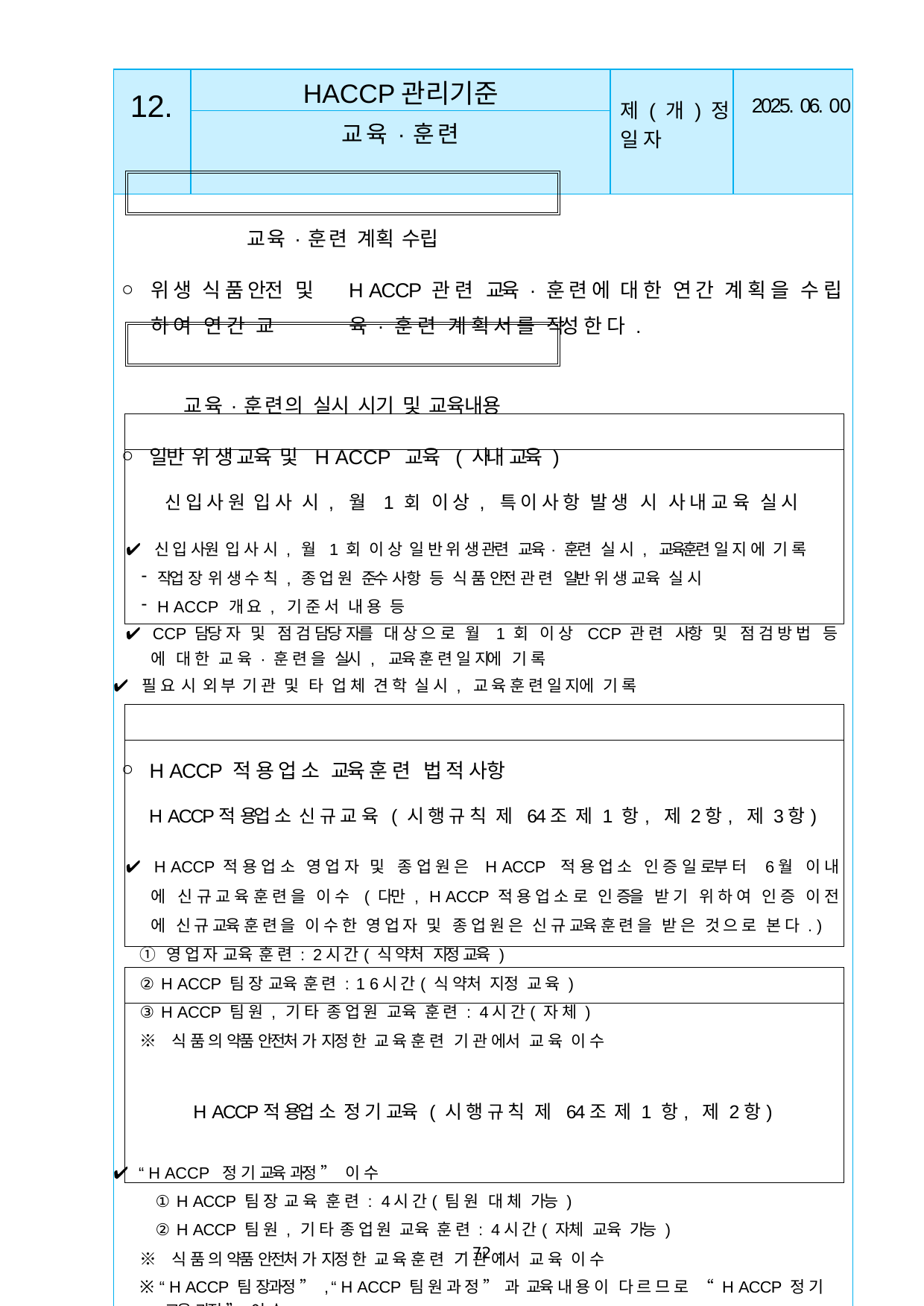

| 12. | HACCP관리기준 | 제 ( 개 ) 정 일 자 | 2025. 06. 00 |
| --- | --- | --- | --- |
|  | 교육·훈련 |  |  |
| 교육·훈련 계획 수립 위 생 식 품 안전 및 H ACCP 관 련 교육 · 훈 련 에 대 한 연 간 계 획 을 수 립 하 여 연 간 교 육 · 훈 련 계 획 서 를 작성 한 다 . 교육·훈련의 실시 시기 및 교육내용 일반 위 생 교육 및 H ACCP 교육 ( 사내 교육 ) 신 입 사 원 입 사 시 , 월 1 회 이 상 , 특 이 사 항 발 생 시 사 내 교 육 실 시 ✔ 신 입 사원 입 사 시 , 월 1 회 이 상 일 반 위 생 관련 교육· 훈련 실 시 , 교육훈련 일 지 에 기 록 작업 장 위 생 수 칙 , 종 업 원 준수 사항 등 식 품 안전 관 련 일반 위 생 교육 실 시 H ACCP 개 요 , 기 준 서 내 용 등 ✔ CCP 담당 자 및 점 검 담당 자를 대 상 으 로 월 1 회 이 상 CCP 관 련 사항 및 점 검 방 법 등 에 대 한 교 육 · 훈 련 을 실시 , 교육 훈 련 일 지에 기 록 ✔ 필 요 시 외 부 기 관 및 타 업 체 견 학 실 시 , 교 육 훈 련 일 지에 기 록 H ACCP 적 용 업 소 교육 훈 련 법 적 사항 H ACCP적 용업 소 신 규 교 육 ( 시 행 규 칙 제 64조 제 1 항, 제 2항, 제 3항) ✔ H ACCP 적 용 업 소 영 업 자 및 종 업 원 은 H ACCP 적 용 업 소 인 증 일 로부 터 6월 이 내 에 신 규 교 육 훈 련 을 이 수 ( 다만 , H ACCP 적 용 업 소 로 인 증을 받 기 위 하 여 인 증 이 전 에 신 규 교육 훈 련 을 이 수 한 영 업 자 및 종 업 원 은 신 규 교육 훈 련 을 받 은 것 으 로 본 다 . ) ① 영 업 자 교육 훈 련 : 2시 간( 식 약처 지정 교육 ) ② H ACCP 팀 장 교육 훈 련 : 1 6시 간( 식 약처 지정 교 육 ) ③ H ACCP 팀 원 , 기 타 종 업 원 교육 훈 련 : 4시 간( 자 체 ) ※ 식 품 의 약품 안전처 가 지정 한 교 육 훈 련 기 관 에서 교 육 이 수 H ACCP적 용업 소 정 기 교육 ( 시 행 규 칙 제 64조 제 1 항, 제 2항) ✔ “ H ACCP 정 기 교육 과정 ” 이 수 ① H ACCP 팀 장 교 육 훈 련 : 4시 간( 팀 원 대 체 가능 ) ② H ACCP 팀 원 , 기 타 종 업 원 교육 훈 련 : 4시 간( 자체 교육 가능 ) ※ 식 품 의 약품 안전처 가 지정 한 교 육 훈 련 기 관 에서 교 육 이 수 ※ “ H ACCP 팀 장과정 ” , “ H ACCP 팀 원 과 정 ” 과 교육 내 용 이 다 르 므 로 “ H ACCP 정 기 교육 과정 ” 이 수 |  |  |  |

- 72 -